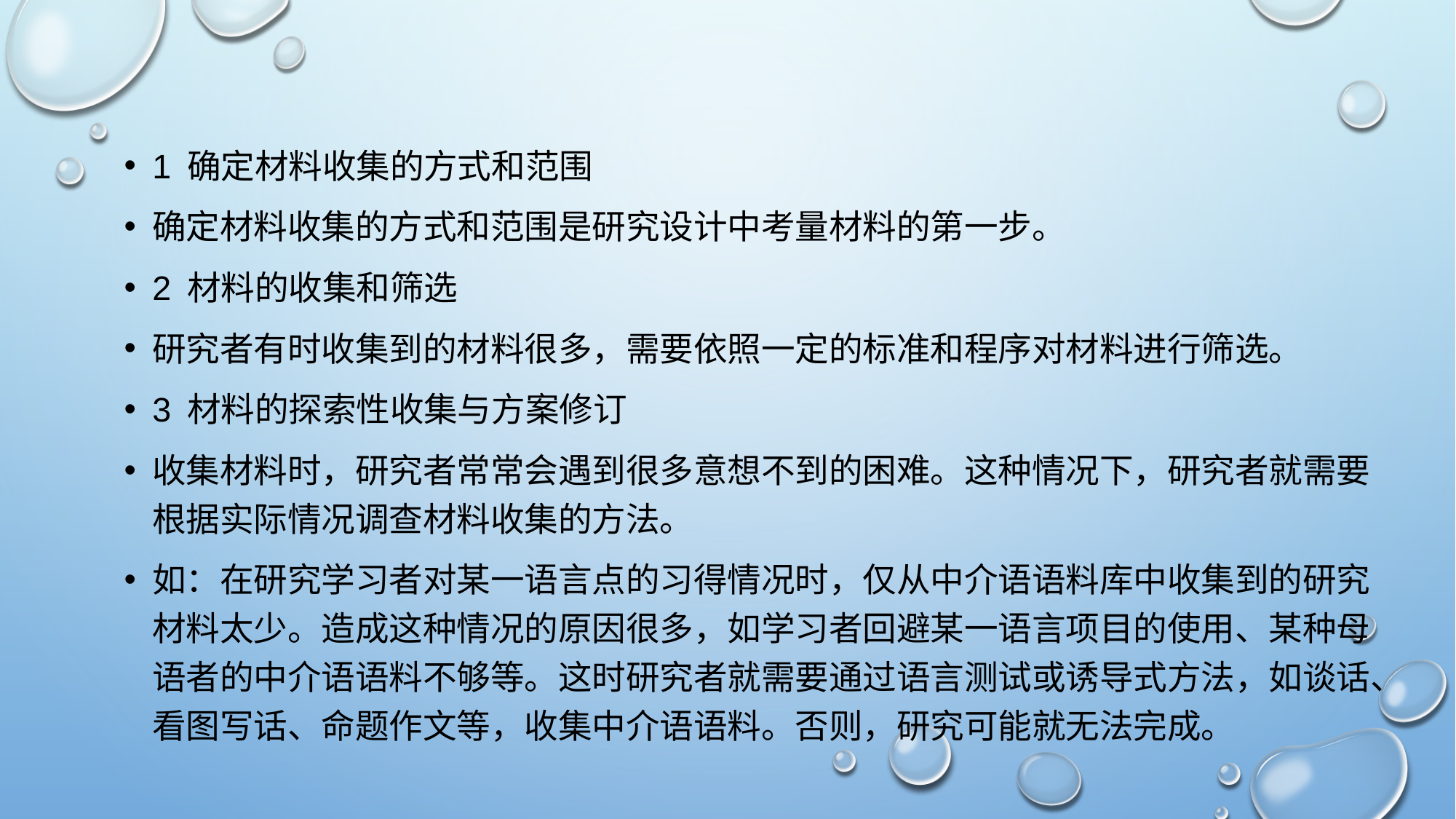

1 确定材料收集的方式和范围
确定材料收集的方式和范围是研究设计中考量材料的第一步。
2 材料的收集和筛选
研究者有时收集到的材料很多，需要依照一定的标准和程序对材料进行筛选。
3 材料的探索性收集与方案修订
收集材料时，研究者常常会遇到很多意想不到的困难。这种情况下，研究者就需要根据实际情况调查材料收集的方法。
如：在研究学习者对某一语言点的习得情况时，仅从中介语语料库中收集到的研究材料太少。造成这种情况的原因很多，如学习者回避某一语言项目的使用、某种母语者的中介语语料不够等。这时研究者就需要通过语言测试或诱导式方法，如谈话、看图写话、命题作文等，收集中介语语料。否则，研究可能就无法完成。